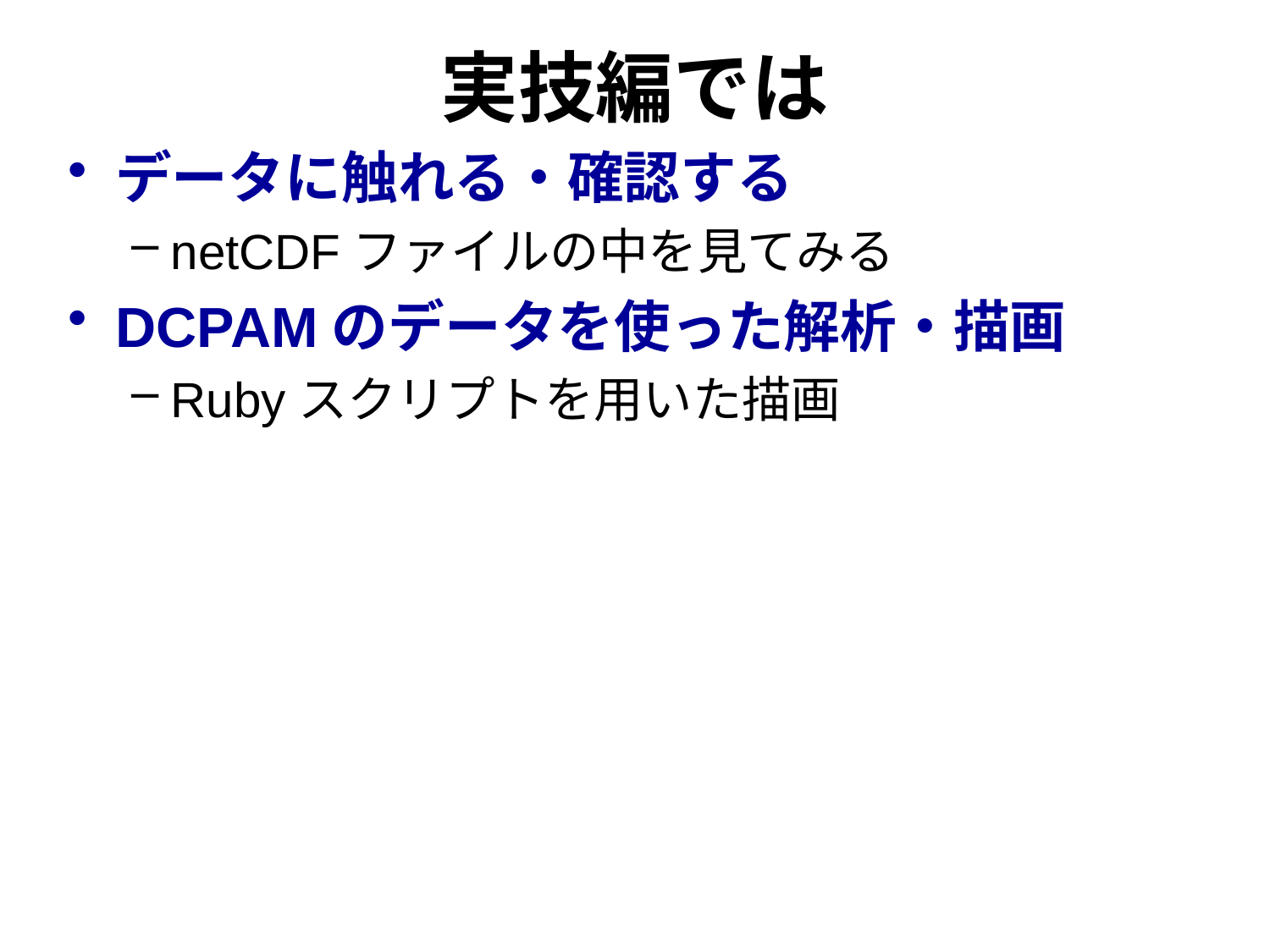

# 実技編では
データに触れる・確認する
netCDFファイルの中を見てみる
DCPAMのデータを使った解析・描画
Rubyスクリプトを用いた描画